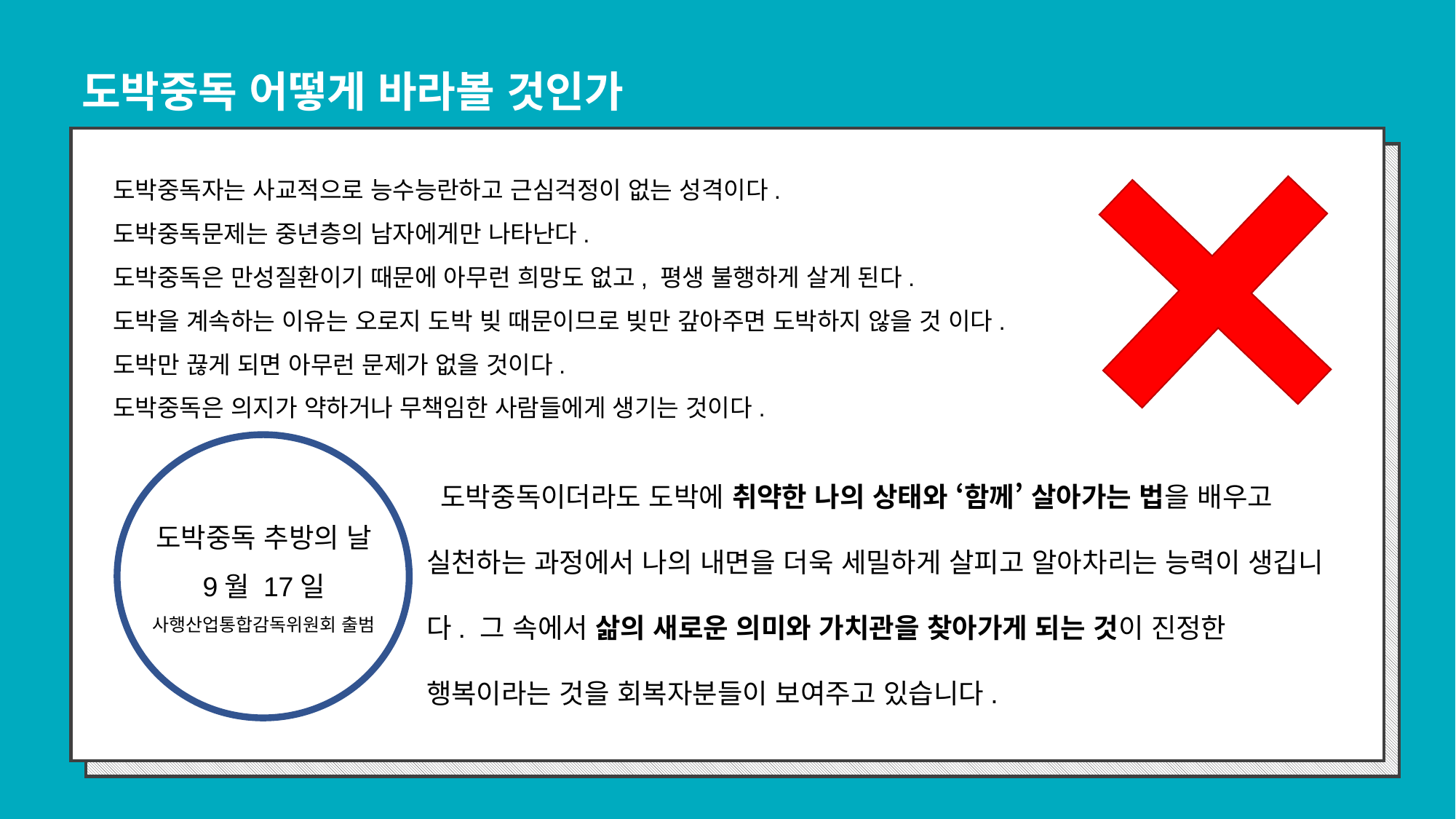

도박중독 어떻게 바라볼 것인가

도박중독자는 사교적으로 능수능란하고 근심걱정이 없는 성격이다.
도박중독문제는 중년층의 남자에게만 나타난다.
도박중독은 만성질환이기 때문에 아무런 희망도 없고, 평생 불행하게 살게 된다.
도박을 계속하는 이유는 오로지 도박 빚 때문이므로 빚만 갚아주면 도박하지 않을 것 이다.
도박만 끊게 되면 아무런 문제가 없을 것이다.
도박중독은 의지가 약하거나 무책임한 사람들에게 생기는 것이다.

도박중독 추방의 날
9월 17일
사행산업통합감독위원회 출범
 도박중독이더라도 도박에 취약한 나의 상태와 ‘함께’ 살아가는 법을 배우고 실천하는 과정에서 나의 내면을 더욱 세밀하게 살피고 알아차리는 능력이 생깁니다. 그 속에서 삶의 새로운 의미와 가치관을 찾아가게 되는 것이 진정한 행복이라는 것을 회복자분들이 보여주고 있습니다.